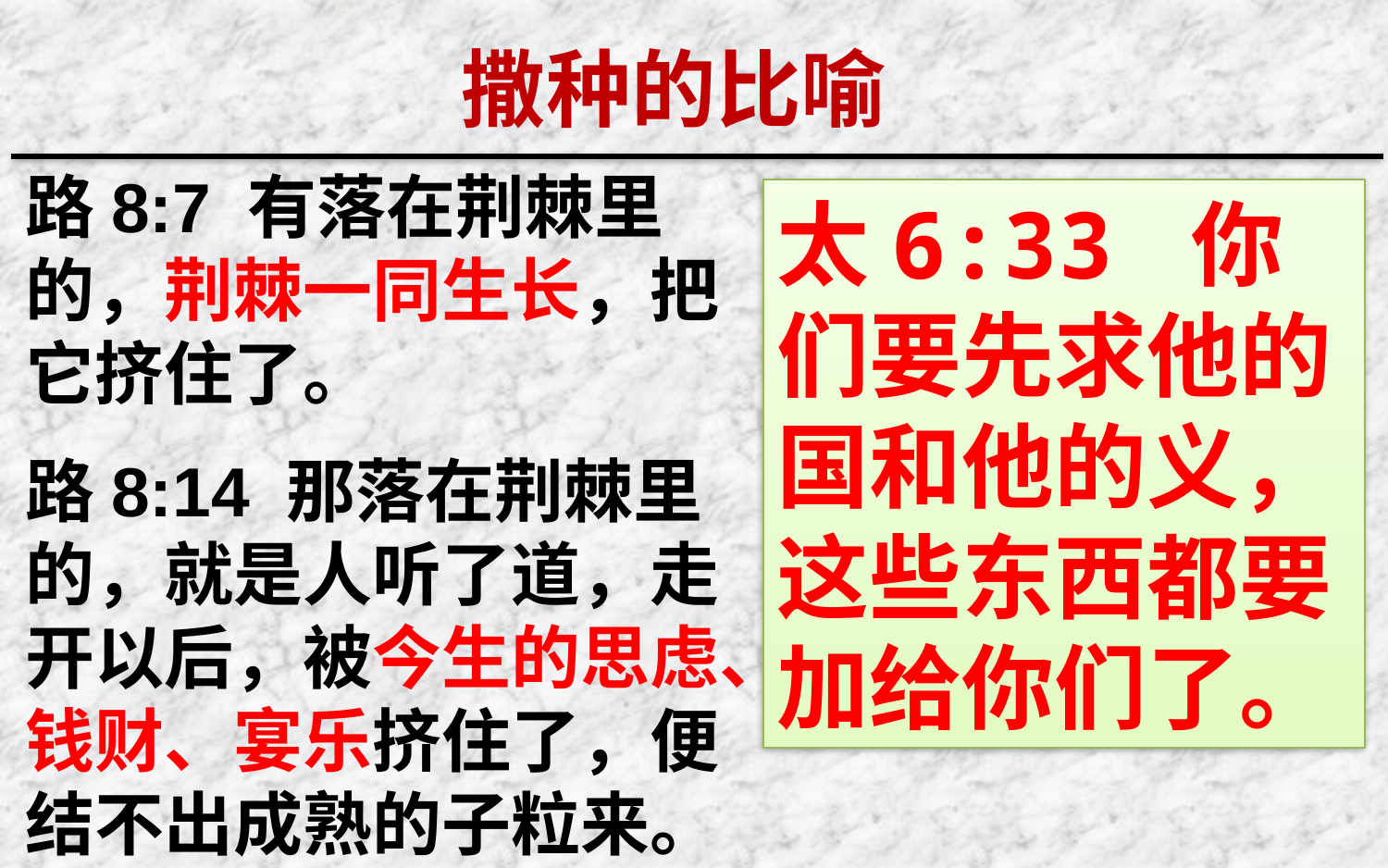

撒种的比喻
路8:7 有落在荆棘里的，荆棘一同生长，把它挤住了。
路8:14 那落在荆棘里的，就是人听了道，走开以后，被今生的思虑、钱财、宴乐挤住了，便结不出成熟的子粒来。
太6:33 你们要先求他的国和他的义，这些东西都要加给你们了。